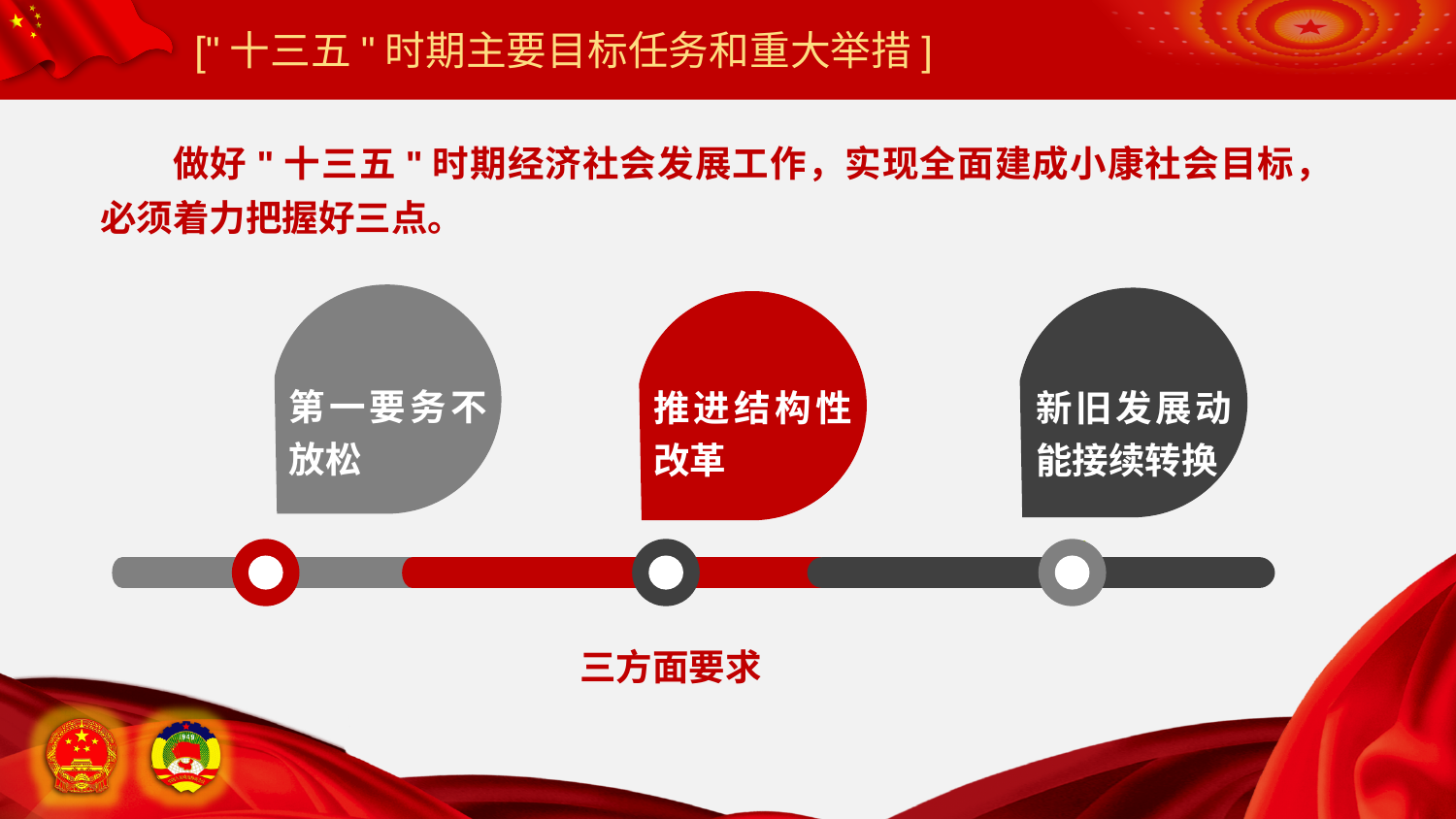

做好"十三五"时期经济社会发展工作，实现全面建成小康社会目标，必须着力把握好三点。

第一要务不放松

新旧发展动能接续转换

推进结构性改革

三方面要求